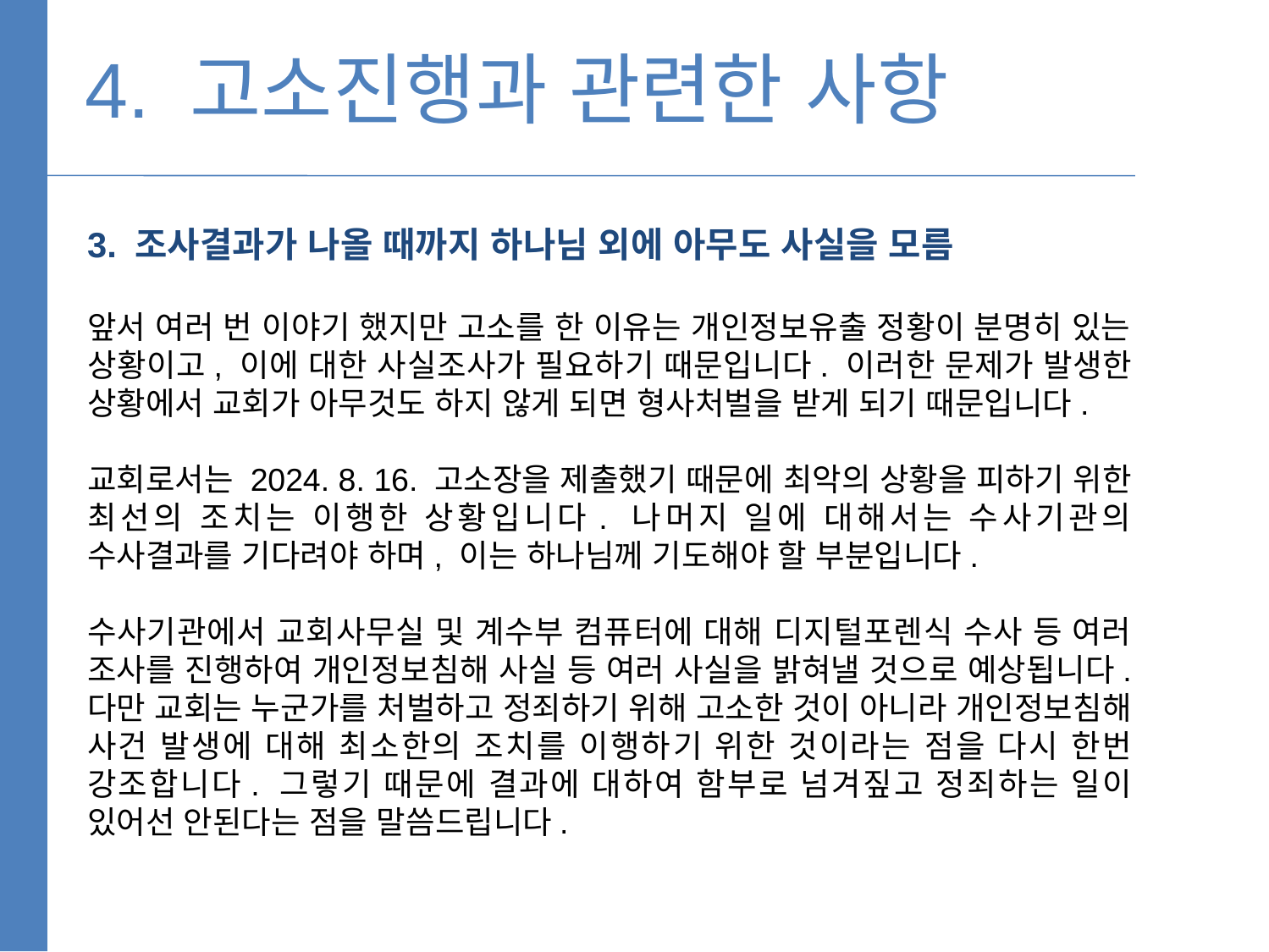

4. 고소진행과 관련한 사항

3. 조사결과가 나올 때까지 하나님 외에 아무도 사실을 모름

앞서 여러 번 이야기 했지만 고소를 한 이유는 개인정보유출 정황이 분명히 있는 상황이고, 이에 대한 사실조사가 필요하기 때문입니다. 이러한 문제가 발생한 상황에서 교회가 아무것도 하지 않게 되면 형사처벌을 받게 되기 때문입니다.

교회로서는 2024. 8. 16. 고소장을 제출했기 때문에 최악의 상황을 피하기 위한 최선의 조치는 이행한 상황입니다. 나머지 일에 대해서는 수사기관의 수사결과를 기다려야 하며, 이는 하나님께 기도해야 할 부분입니다.

수사기관에서 교회사무실 및 계수부 컴퓨터에 대해 디지털포렌식 수사 등 여러 조사를 진행하여 개인정보침해 사실 등 여러 사실을 밝혀낼 것으로 예상됩니다. 다만 교회는 누군가를 처벌하고 정죄하기 위해 고소한 것이 아니라 개인정보침해 사건 발생에 대해 최소한의 조치를 이행하기 위한 것이라는 점을 다시 한번 강조합니다. 그렇기 때문에 결과에 대하여 함부로 넘겨짚고 정죄하는 일이 있어선 안된다는 점을 말씀드립니다.